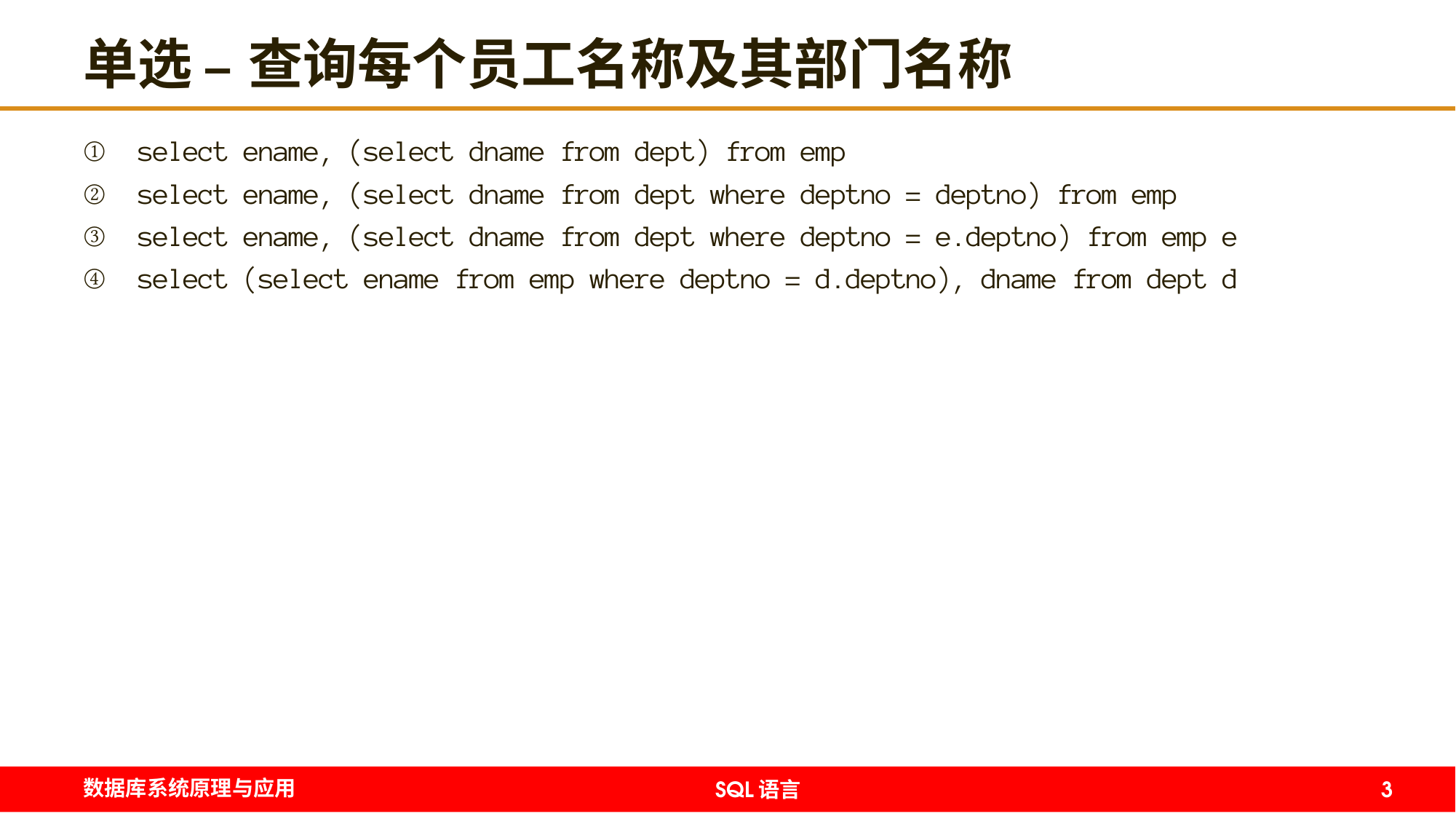

# 单选-查询每个员工名称及其部门名称
select ename, (select dname from dept) from emp
select ename, (select dname from dept where deptno = deptno) from emp
select ename, (select dname from dept where deptno = e.deptno) from emp e
select (select ename from emp where deptno = d.deptno), dname from dept d